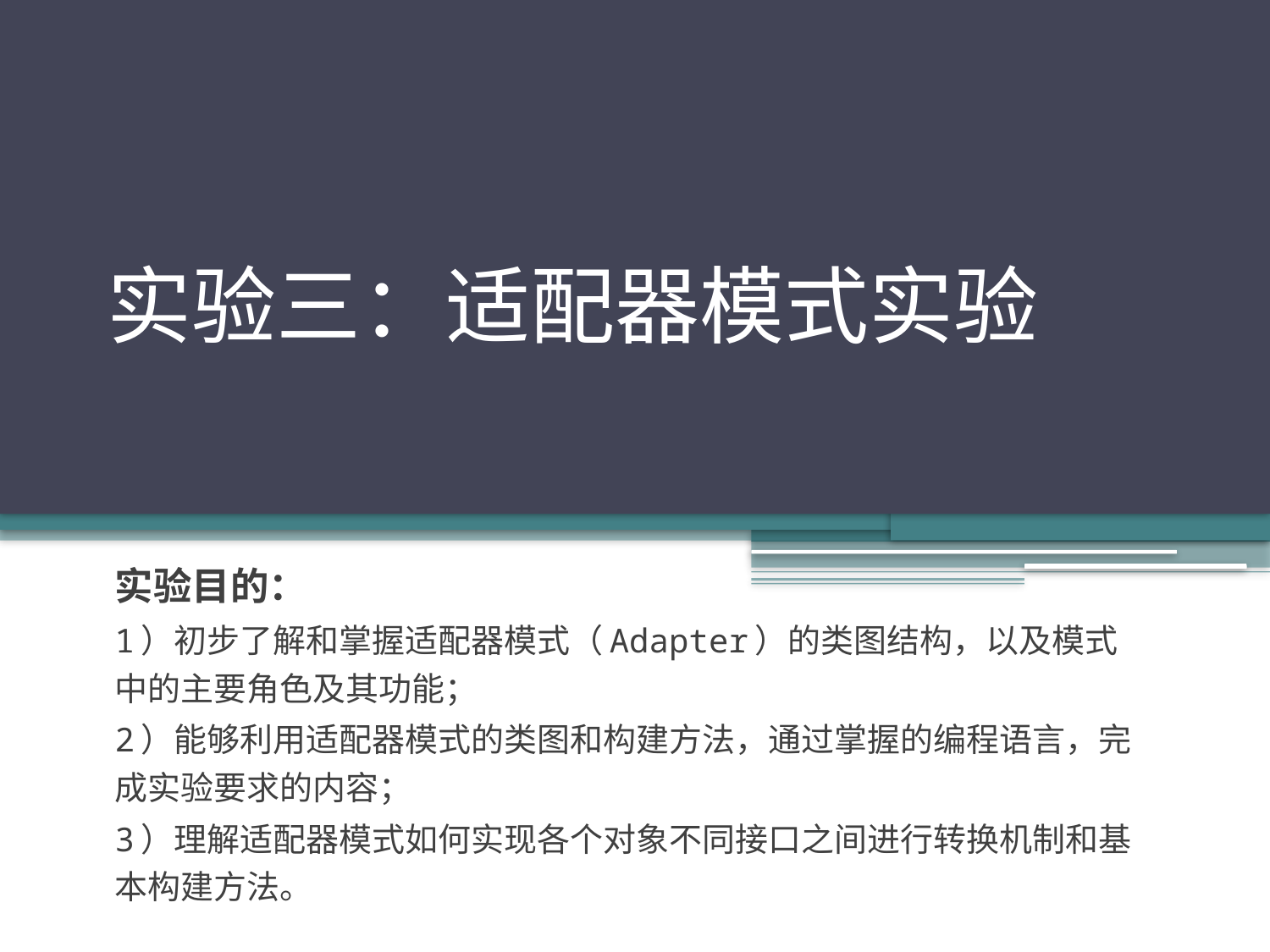

# 实验三：适配器模式实验
实验目的：
1）初步了解和掌握适配器模式（Adapter）的类图结构，以及模式中的主要角色及其功能；
2）能够利用适配器模式的类图和构建方法，通过掌握的编程语言，完成实验要求的内容；
3）理解适配器模式如何实现各个对象不同接口之间进行转换机制和基本构建方法。